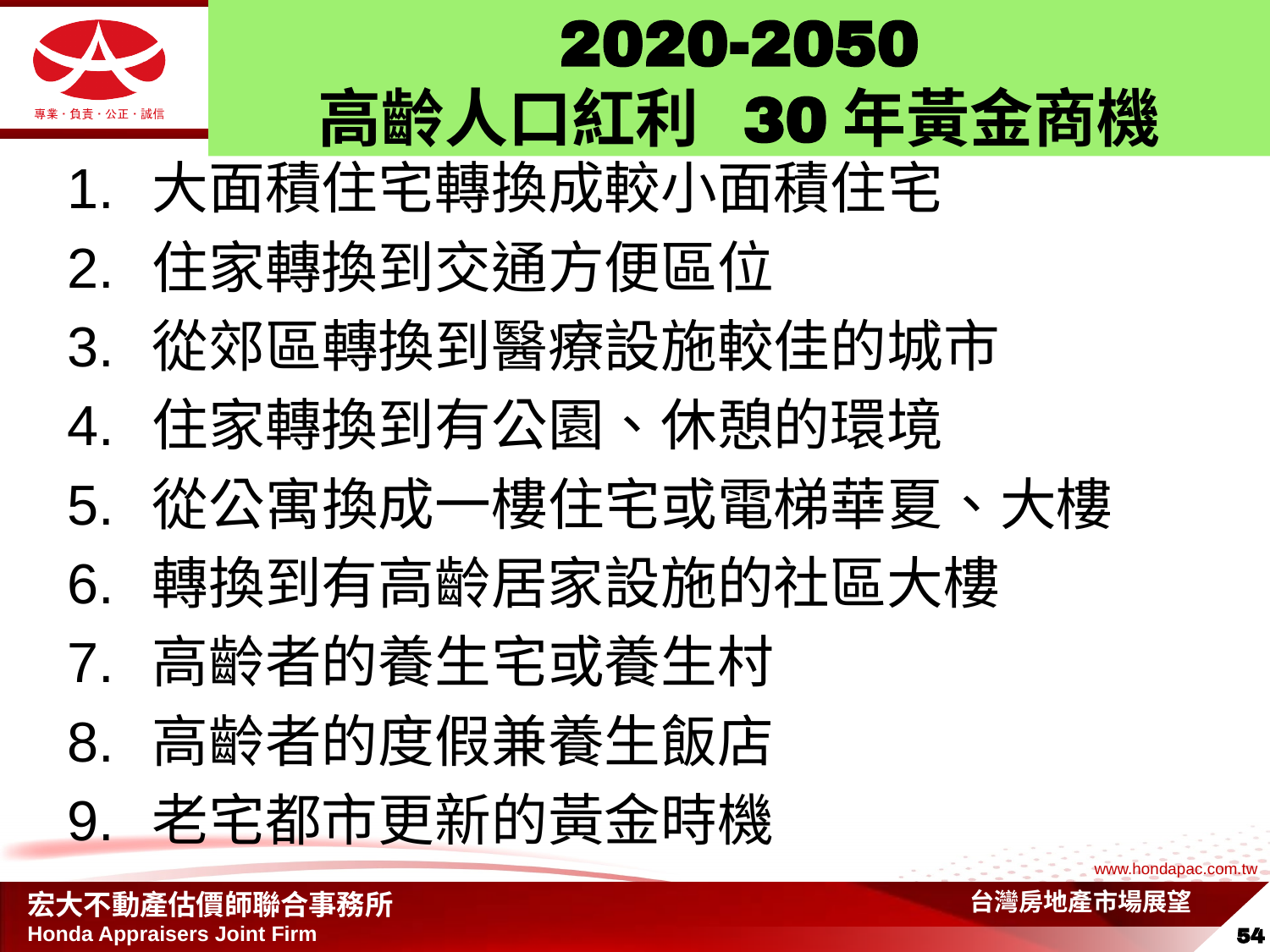

# 2020-2050 高齡人口紅利  30年黃金商機
大面積住宅轉換成較小面積住宅
住家轉換到交通方便區位
從郊區轉換到醫療設施較佳的城市
住家轉換到有公園、休憩的環境
從公寓換成一樓住宅或電梯華夏、大樓
轉換到有高齡居家設施的社區大樓
高齡者的養生宅或養生村
高齡者的度假兼養生飯店
老宅都市更新的黃金時機
台灣房地產市場展望
54